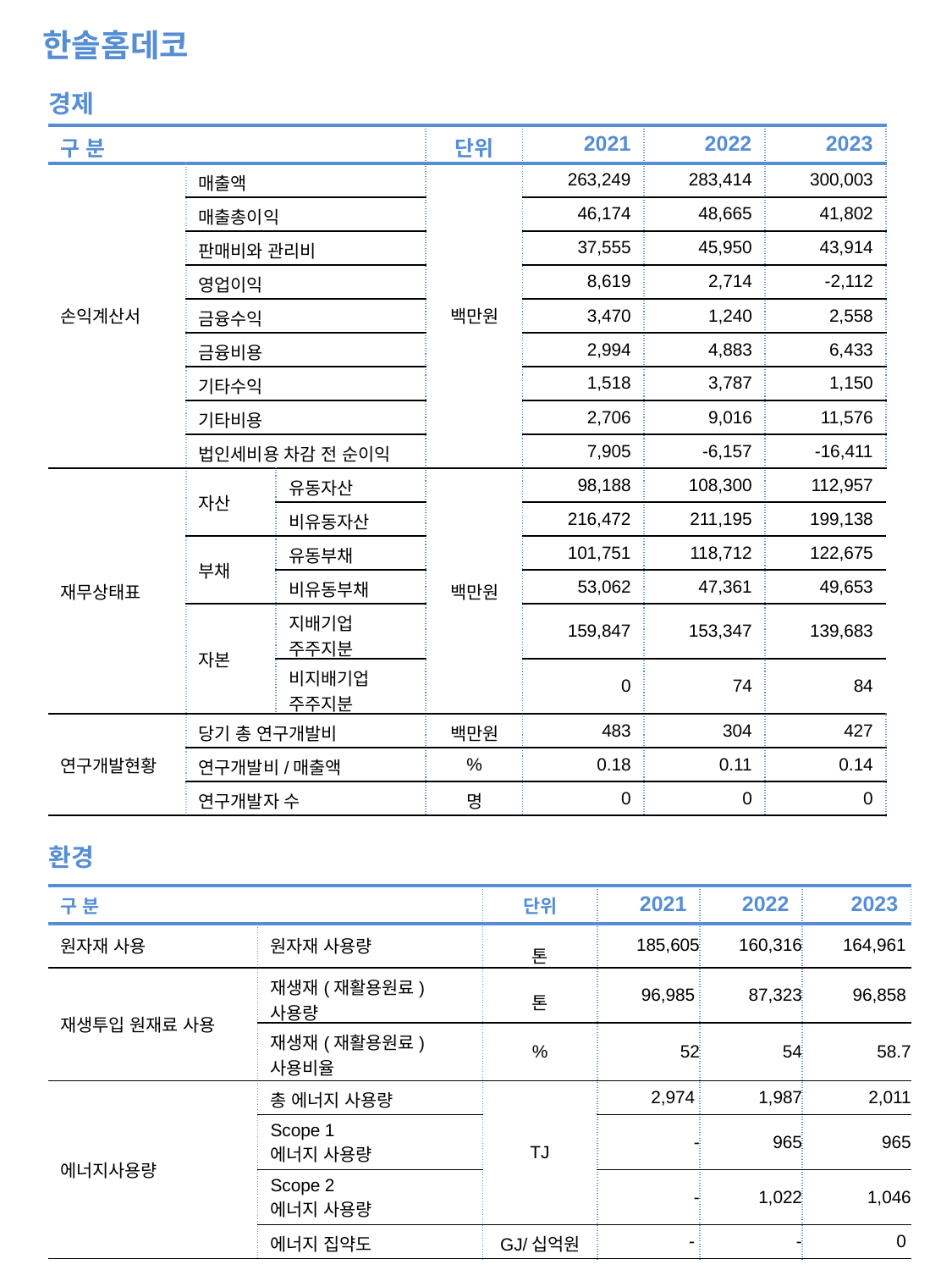

한솔홈데코
경제
| 구 분 |  |  | 단위 | 2021 | 2022 | 2023 |
| --- | --- | --- | --- | --- | --- | --- |
| 손익계산서 | 매출액 |  | 백만원 | 263,249 | 283,414 | 300,003 |
|  | 매출총이익 |  |  | 46,174 | 48,665 | 41,802 |
|  | 판매비와 관리비 |  |  | 37,555 | 45,950 | 43,914 |
|  | 영업이익 |  |  | 8,619 | 2,714 | -2,112 |
|  | 금융수익 |  |  | 3,470 | 1,240 | 2,558 |
|  | 금융비용 |  |  | 2,994 | 4,883 | 6,433 |
|  | 기타수익 |  |  | 1,518 | 3,787 | 1,150 |
|  | 기타비용 |  |  | 2,706 | 9,016 | 11,576 |
|  | 법인세비용 차감 전 순이익 |  |  | 7,905 | -6,157 | -16,411 |
| 재무상태표 | 자산 | 유동자산 | 백만원 | 98,188 | 108,300 | 112,957 |
|  |  | 비유동자산 |  | 216,472 | 211,195 | 199,138 |
|  | 부채 | 유동부채 |  | 101,751 | 118,712 | 122,675 |
|  |  | 비유동부채 |  | 53,062 | 47,361 | 49,653 |
|  | 자본 | 지배기업 주주지분 |  | 159,847 | 153,347 | 139,683 |
|  |  | 비지배기업 주주지분 |  | 0 | 74 | 84 |
| 연구개발현황 | 당기 총 연구개발비 |  | 백만원 | 483 | 304 | 427 |
|  | 연구개발비/매출액 |  | % | 0.18 | 0.11 | 0.14 |
|  | 연구개발자 수 |  | 명 | 0 | 0 | 0 |
환경
| 구 분 |  | 단위 | 2021 | 2022 | 2023 |
| --- | --- | --- | --- | --- | --- |
| 원자재 사용 | 원자재 사용량 | 톤 | 185,605 | 160,316 | 164,961 |
| 재생투입 원재료 사용 | 재생재(재활용원료) 사용량 | 톤 | 96,985 | 87,323 | 96,858 |
|  | 재생재(재활용원료) 사용비율 | % | 52 | 54 | 58.7 |
| 에너지사용량 | 총 에너지 사용량 | TJ | 2,974 | 1,987 | 2,011 |
|  | Scope 1 에너지 사용량 |  | - | 965 | 965 |
|  | Scope 2 에너지 사용량 |  | - | 1,022 | 1,046 |
|  | 에너지 집약도 | GJ/십억원 | - | - | 0 |